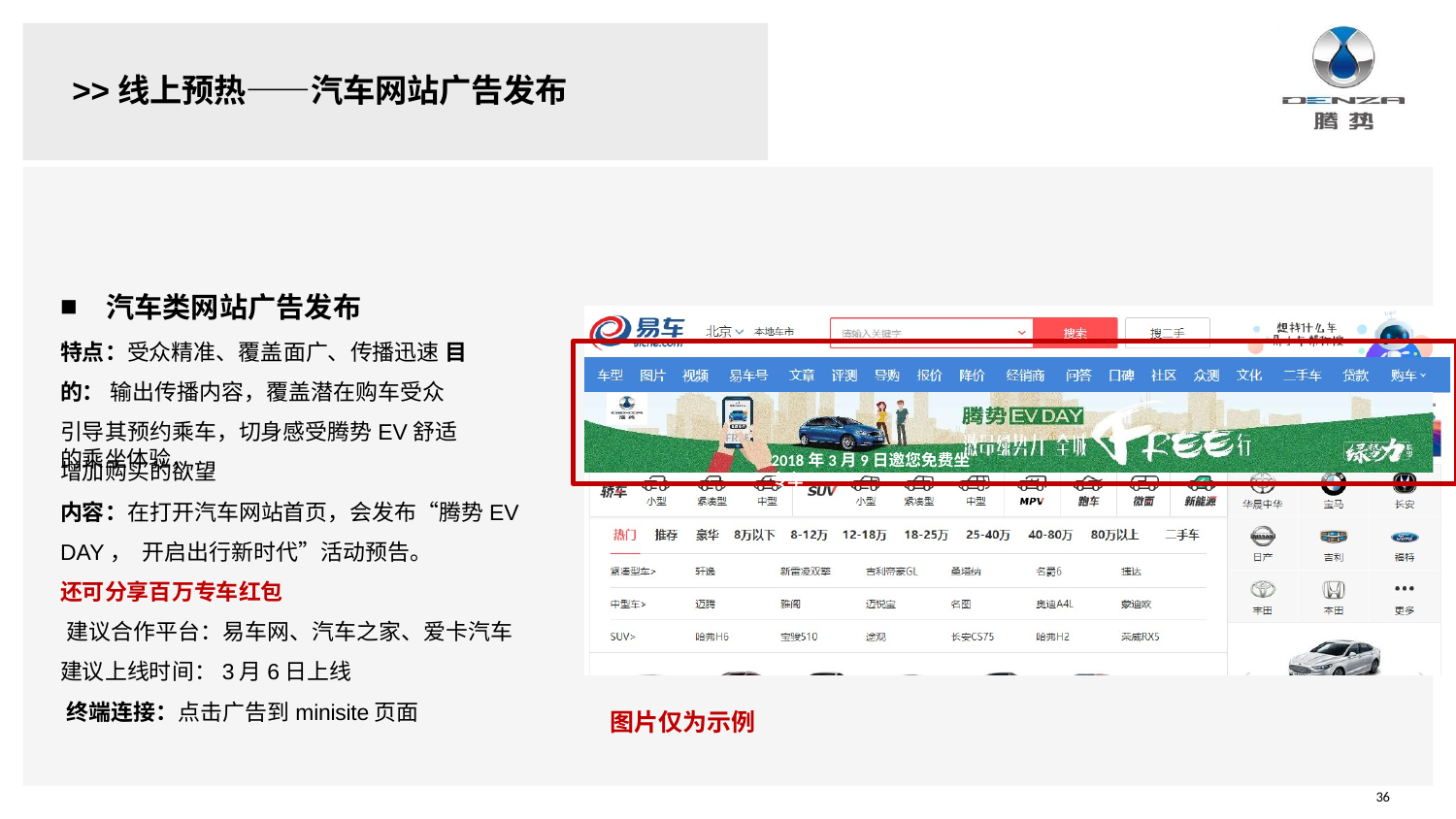

# >>线上预热——汽车网站广告发布

汽车类网站广告发布
特点：受众精准、覆盖面广、传播迅速 目 的： 输出传播内容，覆盖潜在购车受众
引导其预约乘车，切身感受腾势EV舒适的乘坐体验，

2018年3月9日邀您免费坐专车
增加购买的欲望
内容：在打开汽车网站首页，会发布“腾势EV DAY，  开启出行新时代”活动预告。
还可分享百万专车红包
建议合作平台：易车网、汽车之家、爱卡汽车 建议上线时间：3月6日上线
终端连接：点击广告到minisite页面
图片仅为示例
36